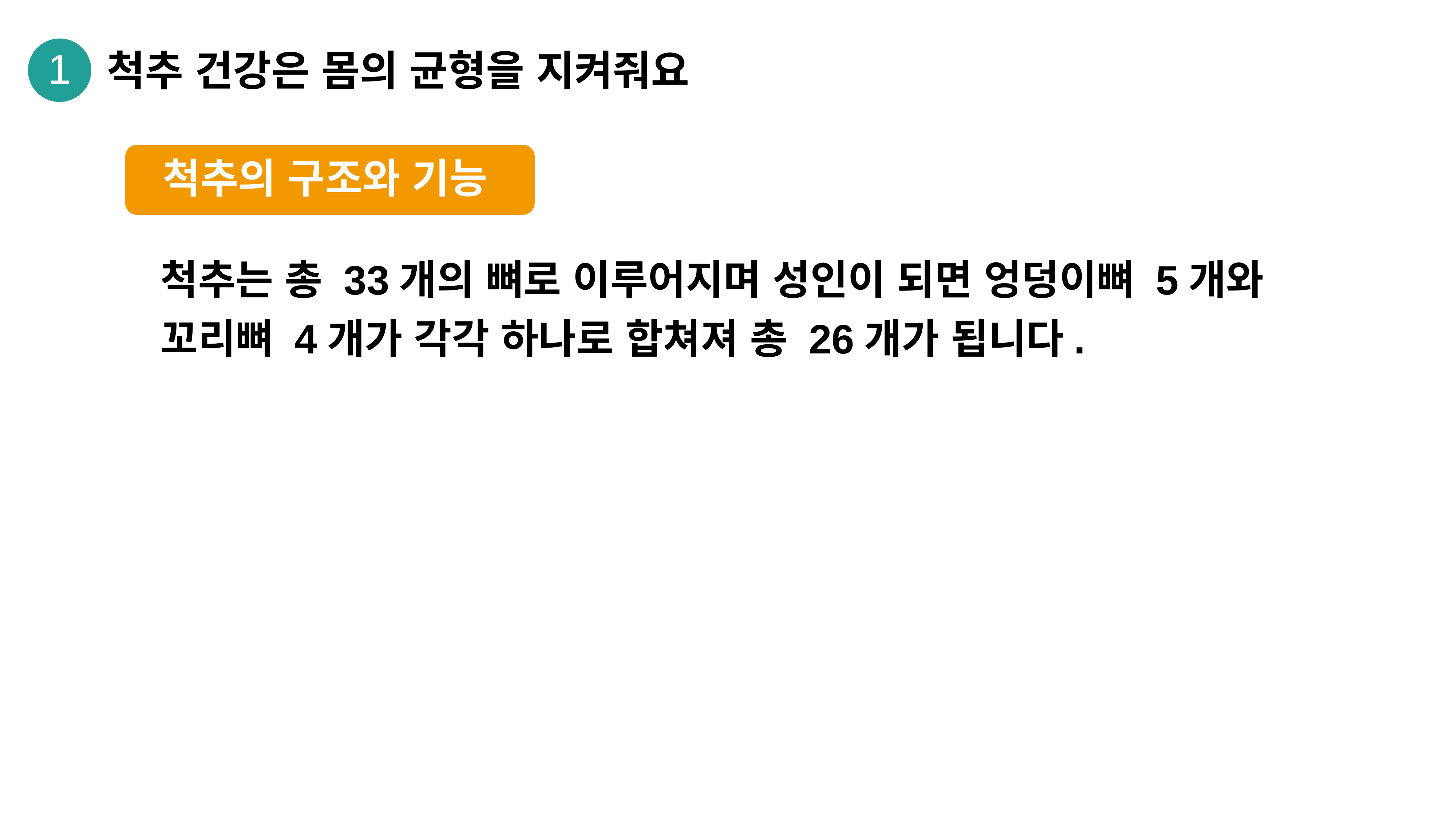

1
척추 건강은 몸의 균형을 지켜줘요

척추의 구조와 기능
척추는 총 33개의 뼈로 이루어지며 성인이 되면 엉덩이뼈 5개와 꼬리뼈 4개가 각각 하나로 합쳐져 총 26개가 됩니다.